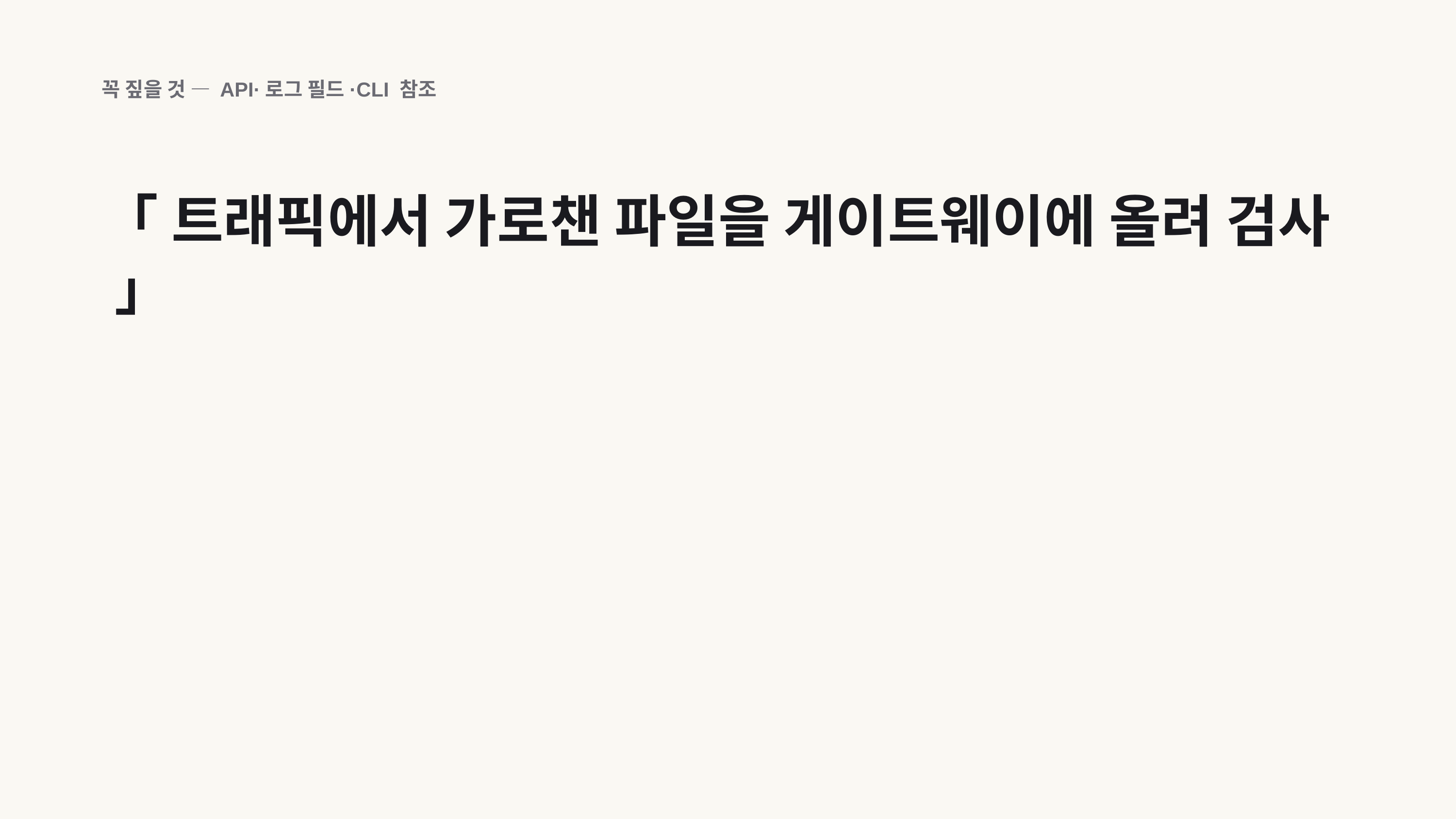

꼭 짚을 것 — API·로그 필드·CLI 참조
「 트래픽에서 가로챈 파일을 게이트웨이에 올려 검사 」